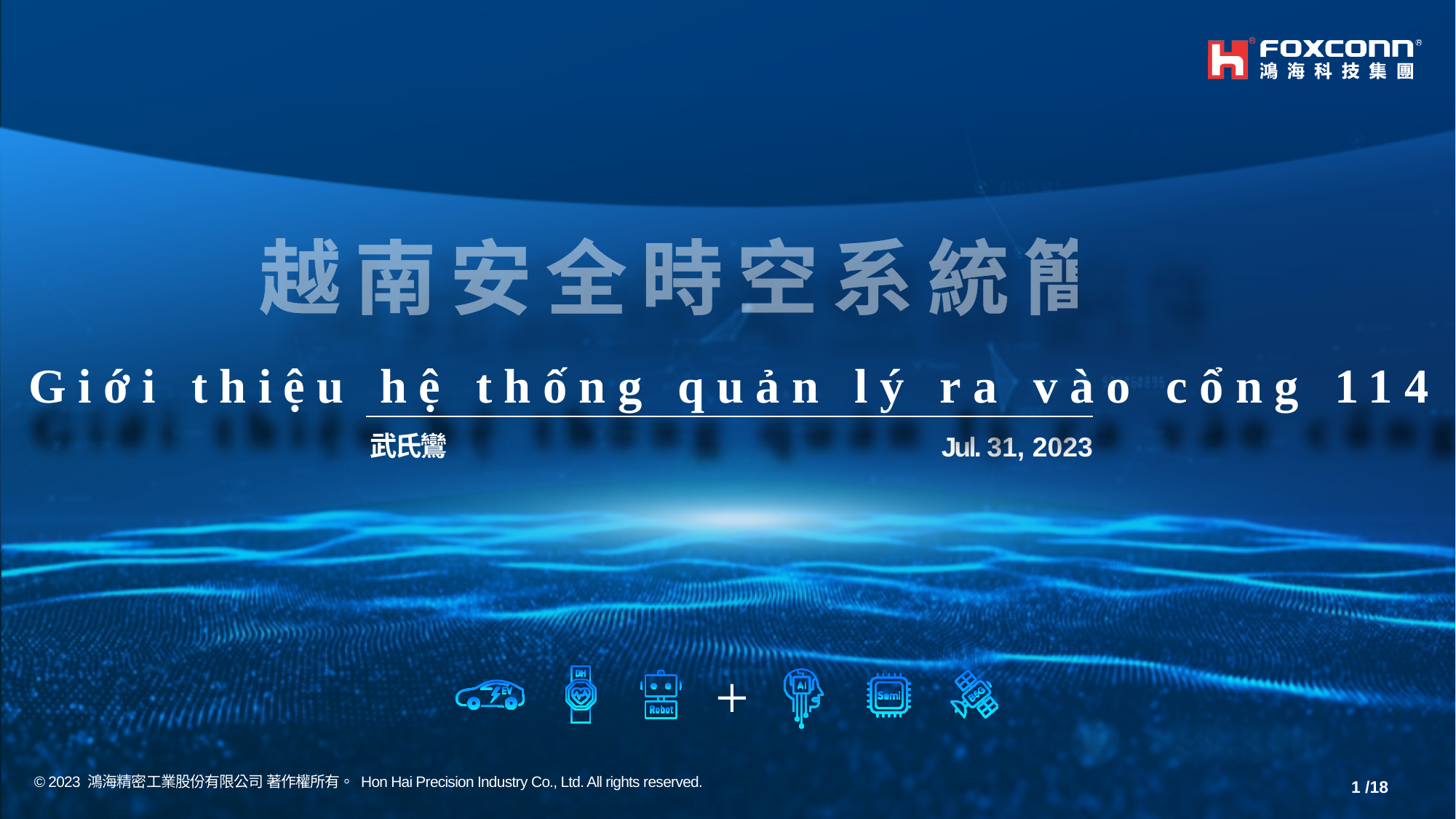

越南安全時空系統簡介
Giới thiệu hệ thống quản lý ra vào cổng 114
武氏鸞
Jul. 31, 2023
1 /18